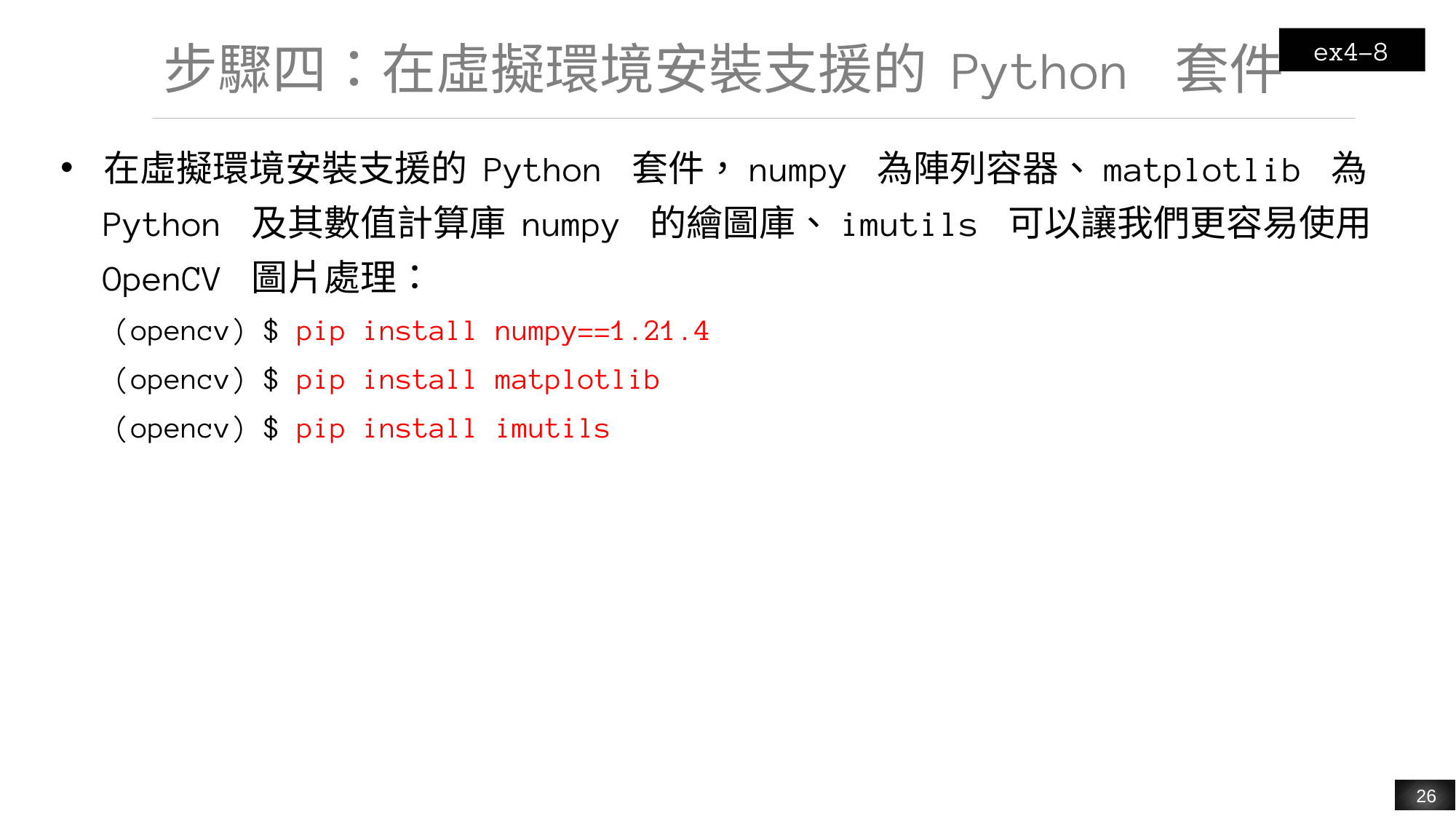

ex4-8
# 步驟四：在虛擬環境安裝支援的 Python 套件
在虛擬環境安裝支援的 Python 套件，numpy 為陣列容器、matplotlib 為 Python 及其數值計算庫 numpy 的繪圖庫、imutils 可以讓我們更容易使用 OpenCV 圖片處理：
(opencv) $ pip install numpy==1.21.4
(opencv) $ pip install matplotlib
(opencv) $ pip install imutils